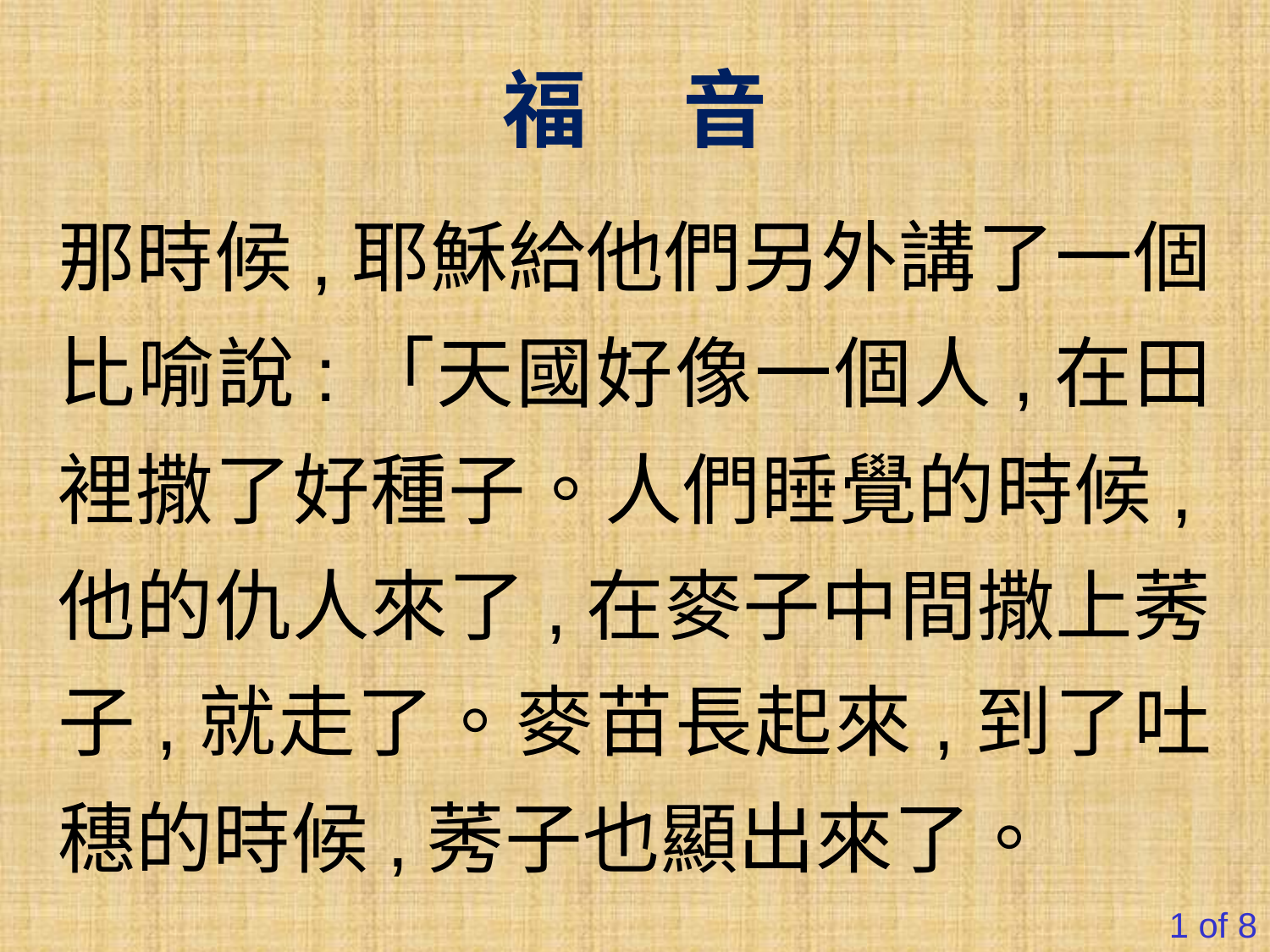

福     音

那時候,耶穌給他們另外講了一個比喻說:「天國好像一個人,在田裡撒了好種子。人們睡覺的時候,他的仇人來了,在麥子中間撒上莠子,就走了。麥苗長起來,到了吐穗的時候,莠子也顯出來了。
1 of 8